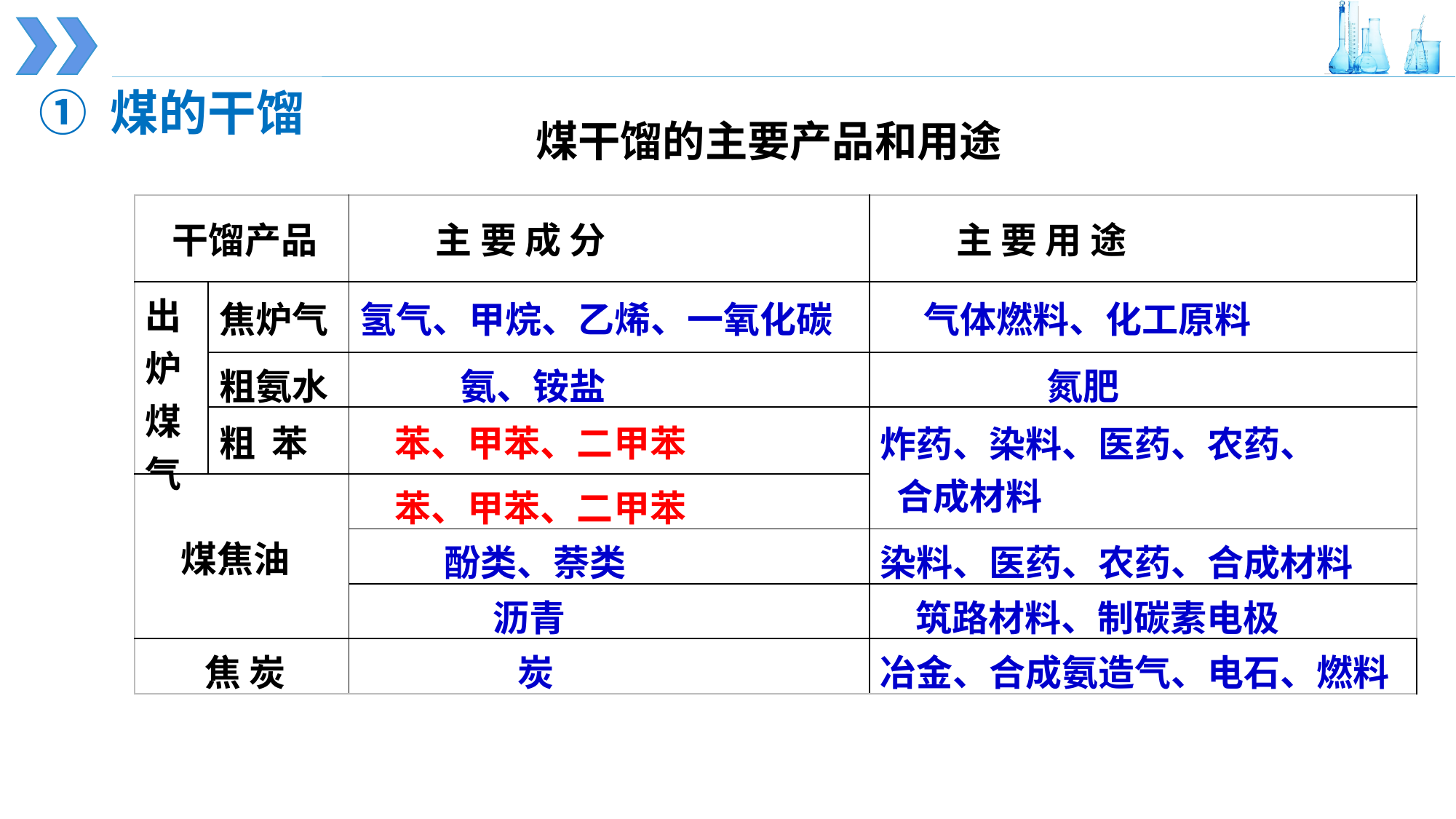

① 煤的干馏
煤干馏的主要产品和用途
| 干馏产品 |  | 主 要 成 分 | 主 要 用 途 |
| --- | --- | --- | --- |
| 出炉煤气 | 焦炉气 | 氢气、甲烷、乙烯、一氧化碳 | 气体燃料、化工原料 |
|  | 粗氨水 | 氨、铵盐 | 氮肥 |
|  | 粗 苯 | 苯、甲苯、二甲苯 | 炸药、染料、医药、农药、 合成材料 |
| 煤焦油 |  | 苯、甲苯、二甲苯 |  |
|  |  | 酚类、萘类 | 染料、医药、农药、合成材料 |
|  |  | 沥青 | 筑路材料、制碳素电极 |
| 焦 炭 |  | 炭 | 冶金、合成氨造气、电石、燃料 |